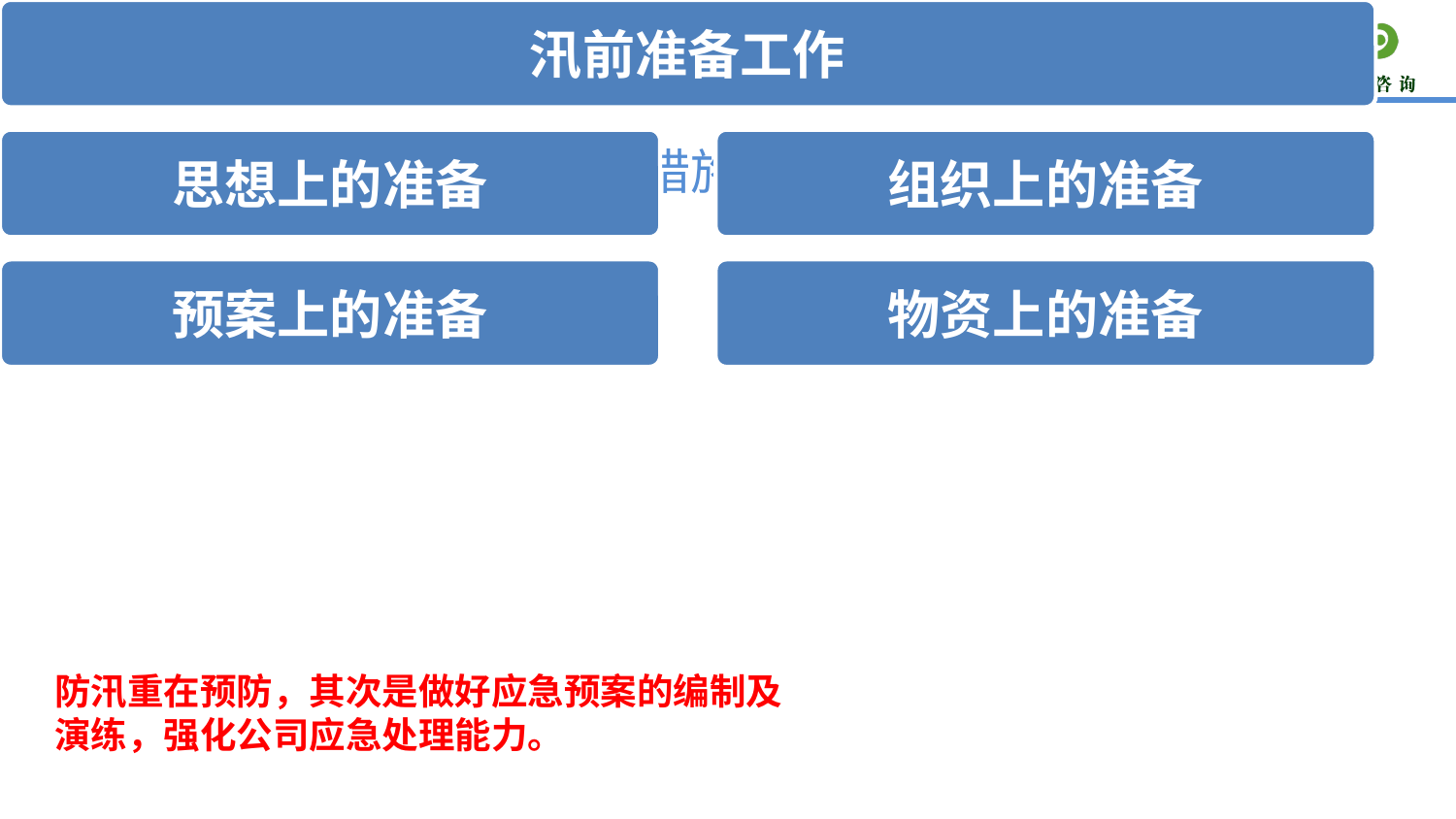

2.2 防洪防汛的措施
汛前准备工作
思想上的准备
预案上的准备
组织上的准备
物资上的准备
防汛重在预防，其次是做好应急预案的编制及演练，强化公司应急处理能力。